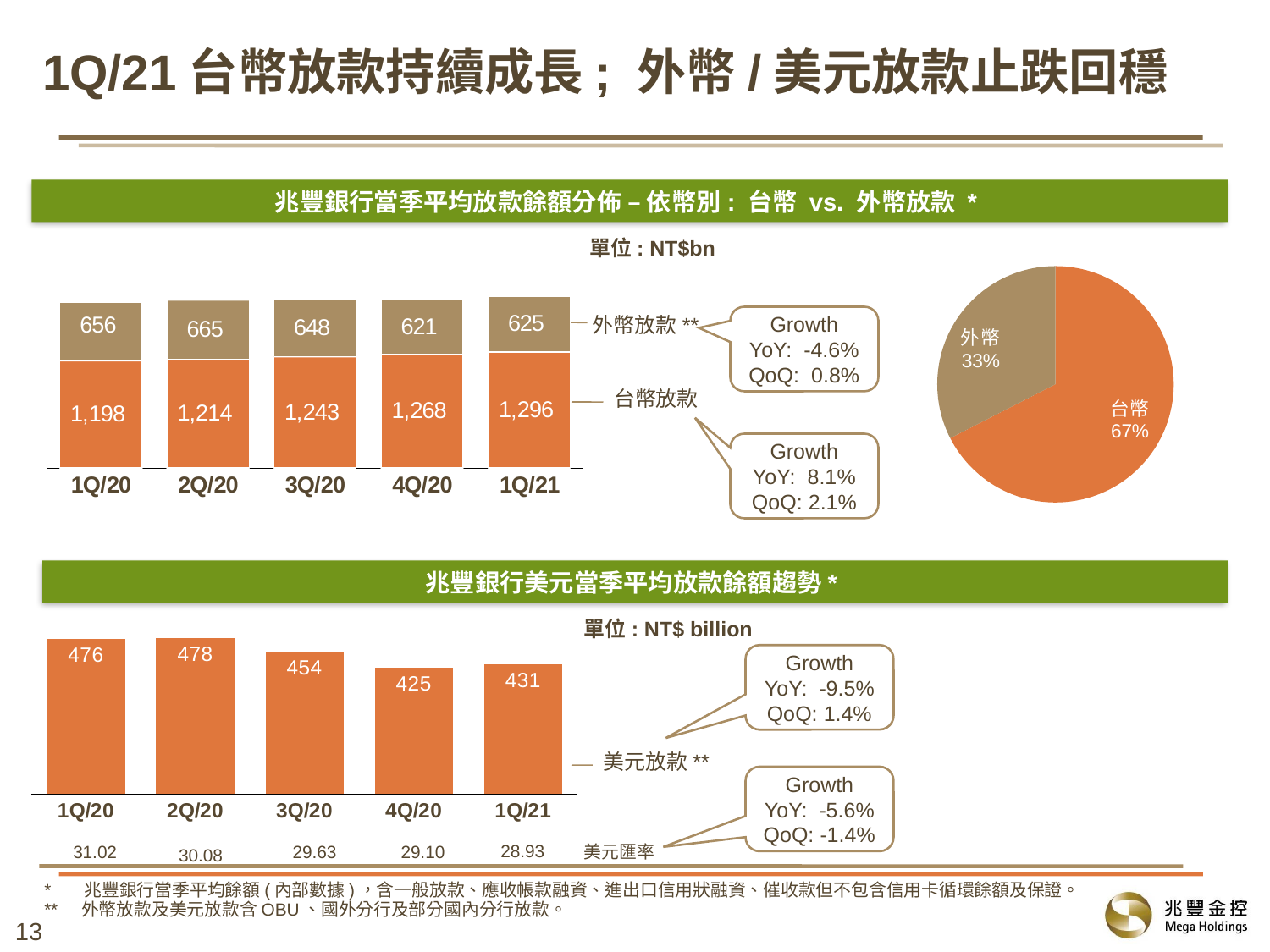

1Q/21台幣放款持續成長; 外幣/美元放款止跌回穩

### Chart

| Category |  |
|---|---|
| 台幣 | 1296.0 |
| 外幣 | 625.0 |
兆豐銀行當季平均放款餘額分佈 – 依幣別: 台幣 vs. 外幣放款 *
單位: NT$bn

[unsupported chart]

外幣放款**
Growth
YoY:  -4.6%
QoQ:  0.8%

台幣放款

Growth
YoY:  8.1%
QoQ: 2.1%
兆豐銀行美元當季平均放款餘額趨勢*
單位: NT$ billion

### Chart

| Category |  |
|---|---|
| 1Q/20 | 476.27 |
| 2Q/20 | 478.0 |
| 3Q/20 | 453.74 |
| 4Q/20 | 424.97 |
| 1Q/21 | 431.08 |
Growth
YoY:  -9.5%
QoQ: 1.4%
美元放款**

Growth
YoY:  -5.6%
QoQ: -1.4%
28.93
29.10
美元匯率
29.63
31.02
30.08
*      兆豐銀行當季平均餘額(內部數據)，含一般放款、應收帳款融資、進出口信用狀融資、催收款但不包含信用卡循環餘額及保證。
**    外幣放款及美元放款含OBU、國外分行及部分國內分行放款。